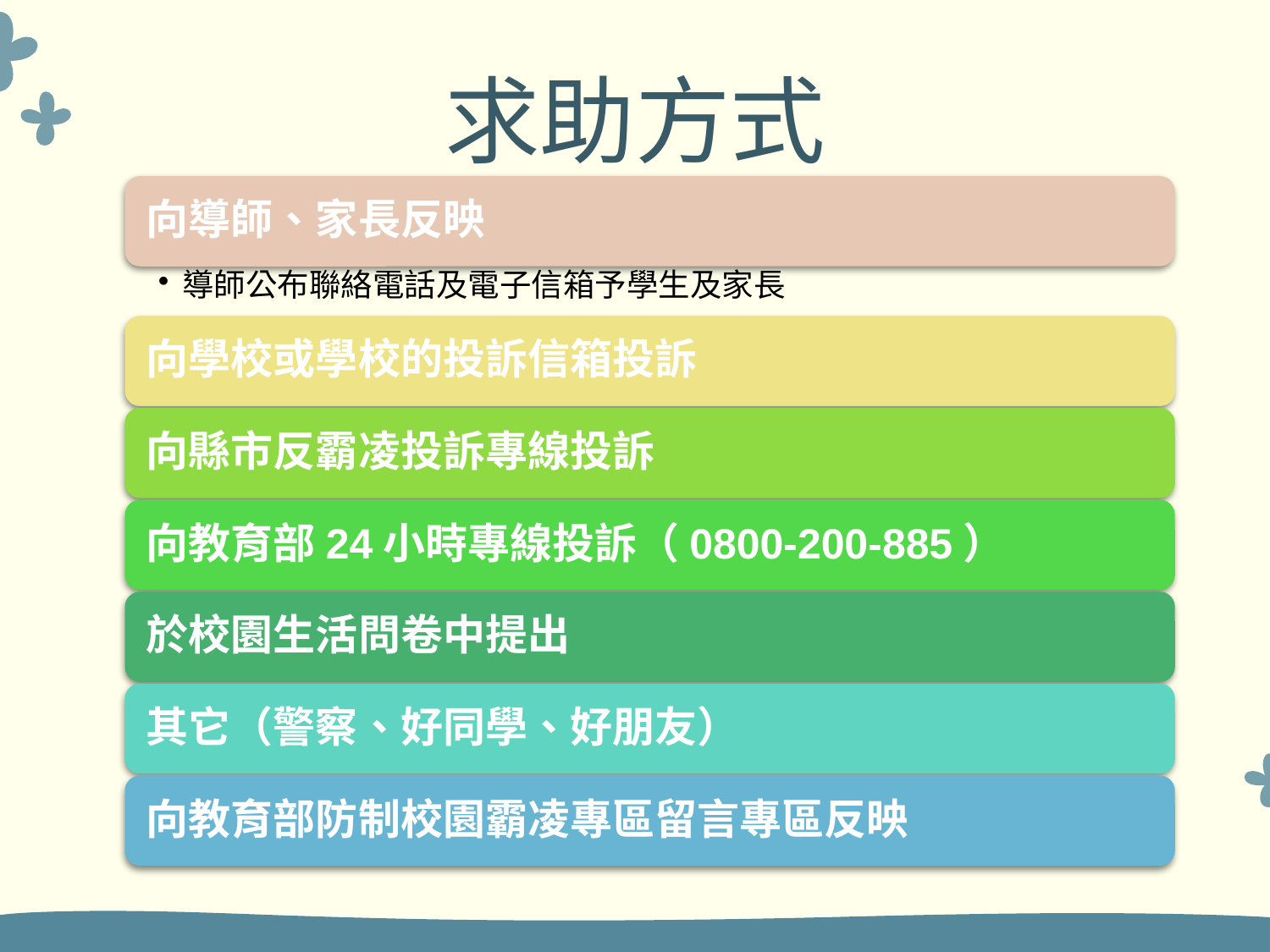

# 求助方式

向導師、家長反映
導師公布聯絡電話及電子信箱予學生及家長
向學校或學校的投訴信箱投訴
向縣市反霸凌投訴專線投訴
向教育部24小時專線投訴（0800-200-885）
於校園生活問卷中提出
其它（警察、好同學、好朋友）
向教育部防制校園霸凌專區留言專區反映